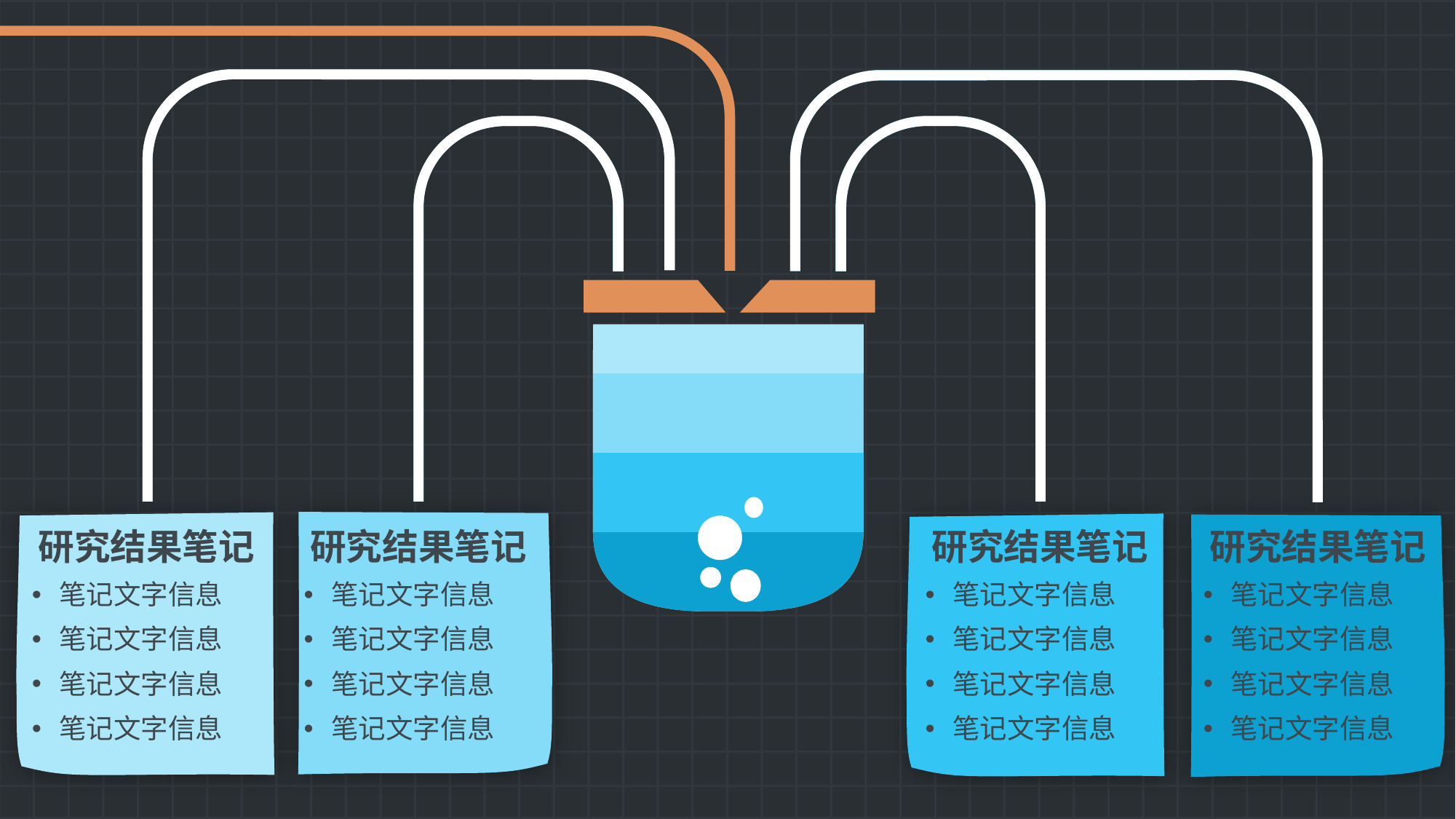

研究结果笔记
笔记文字信息
笔记文字信息
笔记文字信息
笔记文字信息

研究结果笔记
笔记文字信息
笔记文字信息
笔记文字信息
笔记文字信息

研究结果笔记
笔记文字信息
笔记文字信息
笔记文字信息
笔记文字信息

研究结果笔记
笔记文字信息
笔记文字信息
笔记文字信息
笔记文字信息